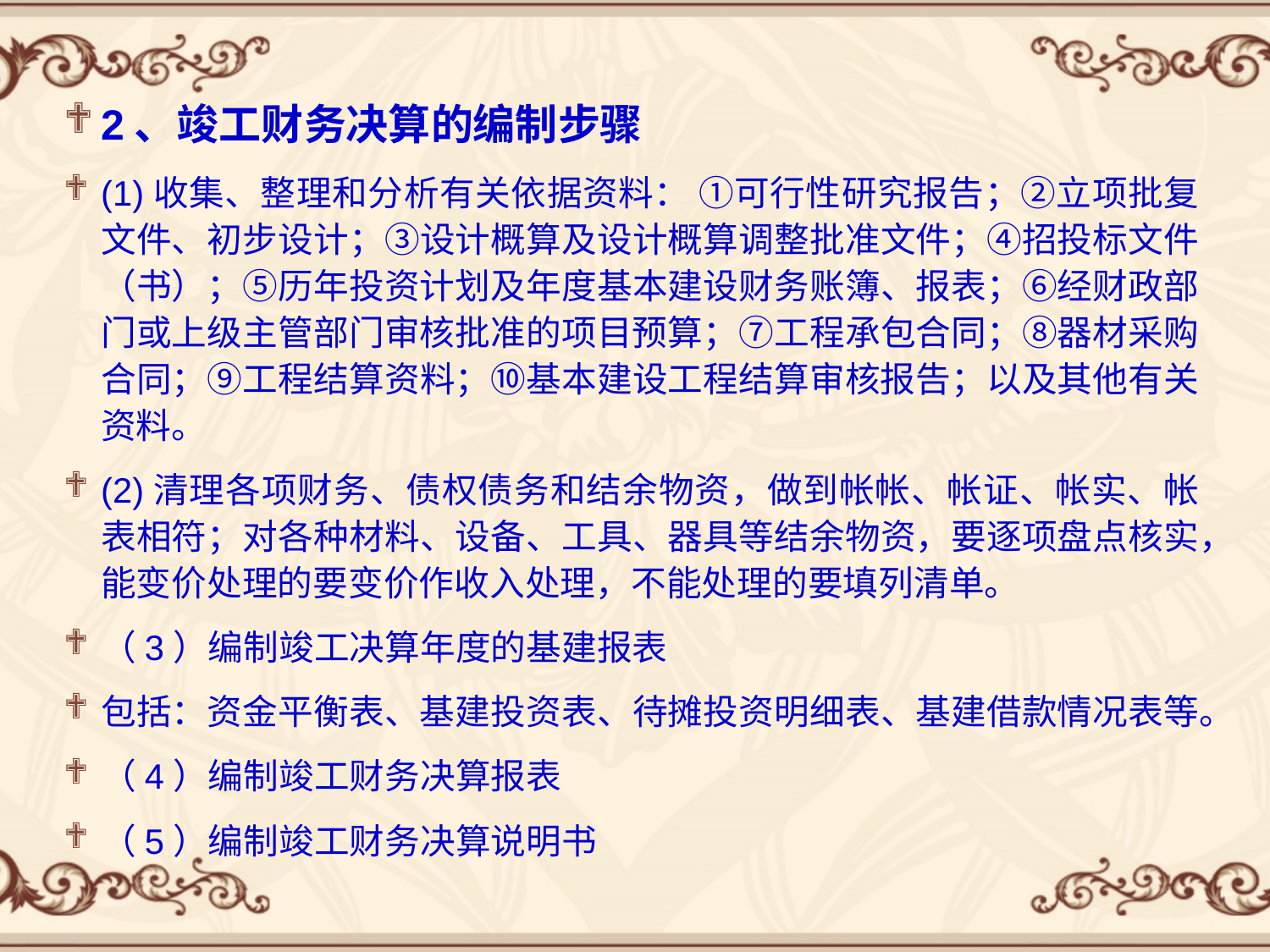

2、竣工财务决算的编制步骤
(1)收集、整理和分析有关依据资料： ①可行性研究报告；②立项批复文件、初步设计；③设计概算及设计概算调整批准文件；④招投标文件（书）；⑤历年投资计划及年度基本建设财务账簿、报表；⑥经财政部门或上级主管部门审核批准的项目预算；⑦工程承包合同；⑧器材采购合同；⑨工程结算资料；⑩基本建设工程结算审核报告；以及其他有关资料。
(2)清理各项财务、债权债务和结余物资，做到帐帐、帐证、帐实、帐表相符；对各种材料、设备、工具、器具等结余物资，要逐项盘点核实，能变价处理的要变价作收入处理，不能处理的要填列清单。
（3）编制竣工决算年度的基建报表
包括：资金平衡表、基建投资表、待摊投资明细表、基建借款情况表等。
（4）编制竣工财务决算报表
（5）编制竣工财务决算说明书